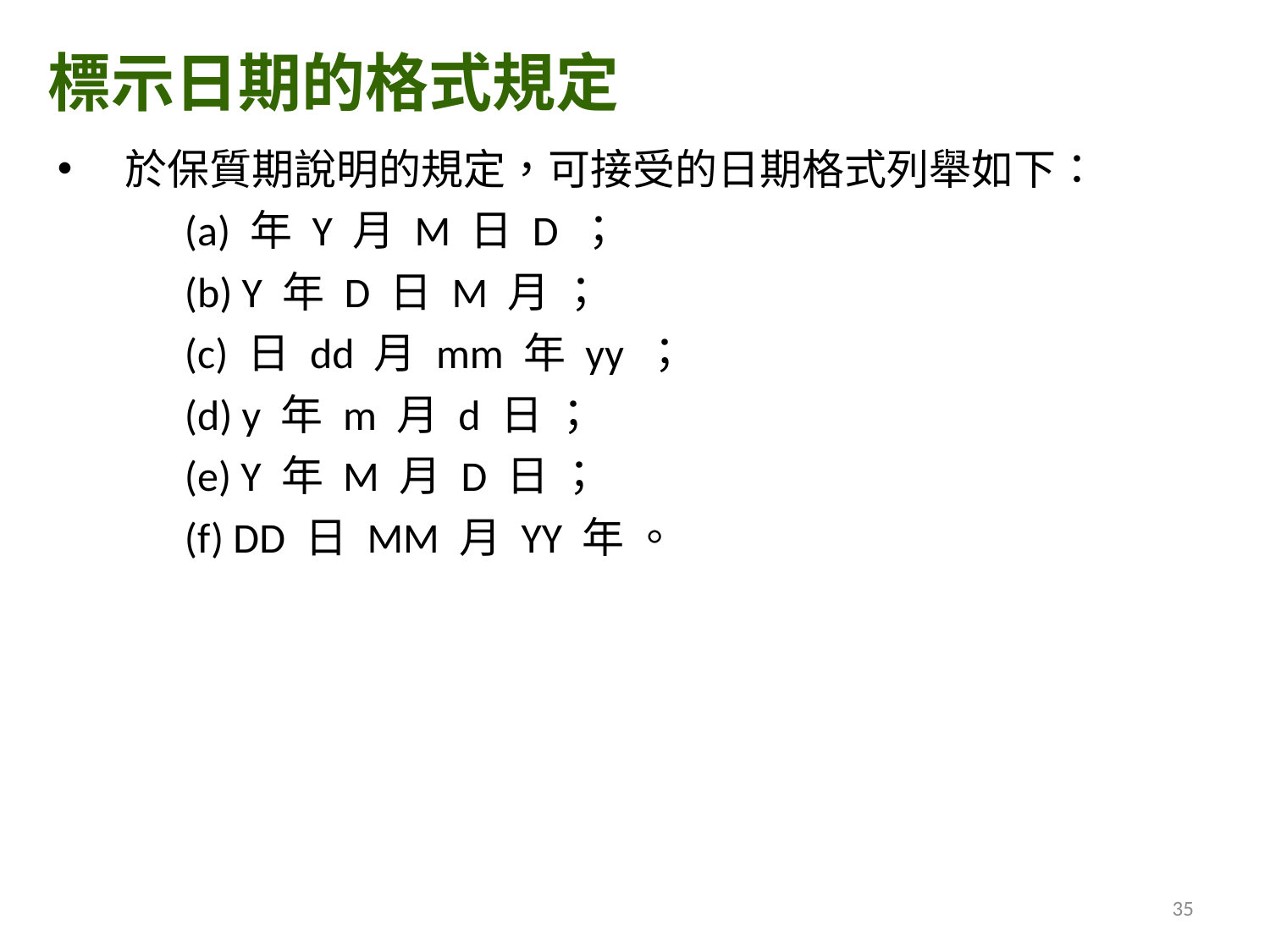

標示日期的格式規定
 於保質期說明的規定，可接受的日期格式列舉如下：
	(a) 年 Y 月 M 日 D ；
	(b) Y 年 D 日 M 月 ；
	(c) 日 dd 月 mm 年 yy ；
	(d) y 年 m 月 d 日 ；
	(e) Y 年 M 月 D 日 ；
	(f) DD 日 MM 月 YY 年 。
35